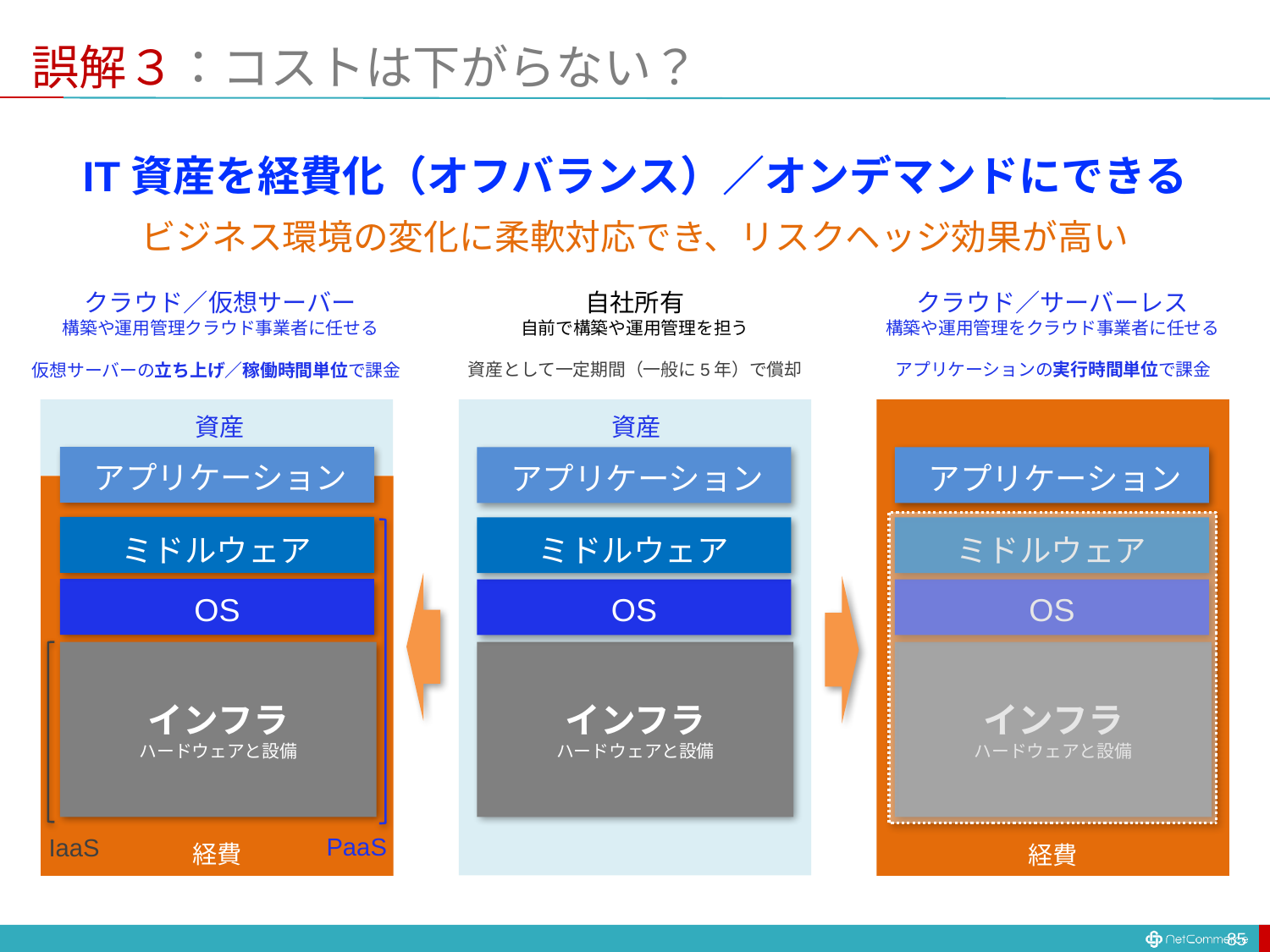

# 誤解３：コストは下がらない？
IT資産を経費化（オフバランス）／オンデマンドにできる
ビジネス環境の変化に柔軟対応でき、リスクヘッジ効果が高い
クラウド／サーバーレス
構築や運用管理をクラウド事業者に任せる
クラウド／仮想サーバー
構築や運用管理クラウド事業者に任せる
自社所有
自前で構築や運用管理を担う
資産として一定期間（一般に5年）で償却
アプリケーションの実行時間単位で課金
仮想サーバーの立ち上げ／稼働時間単位で課金

資産
資産

アプリケーション
アプリケーション
アプリケーション

ミドルウェア
ミドルウェア
ミドルウェア

OS
OS
OS

インフラ
ハードウェアと設備
インフラ
ハードウェアと設備
インフラ
ハードウェアと設備
PaaS
IaaS
経費
経費
85